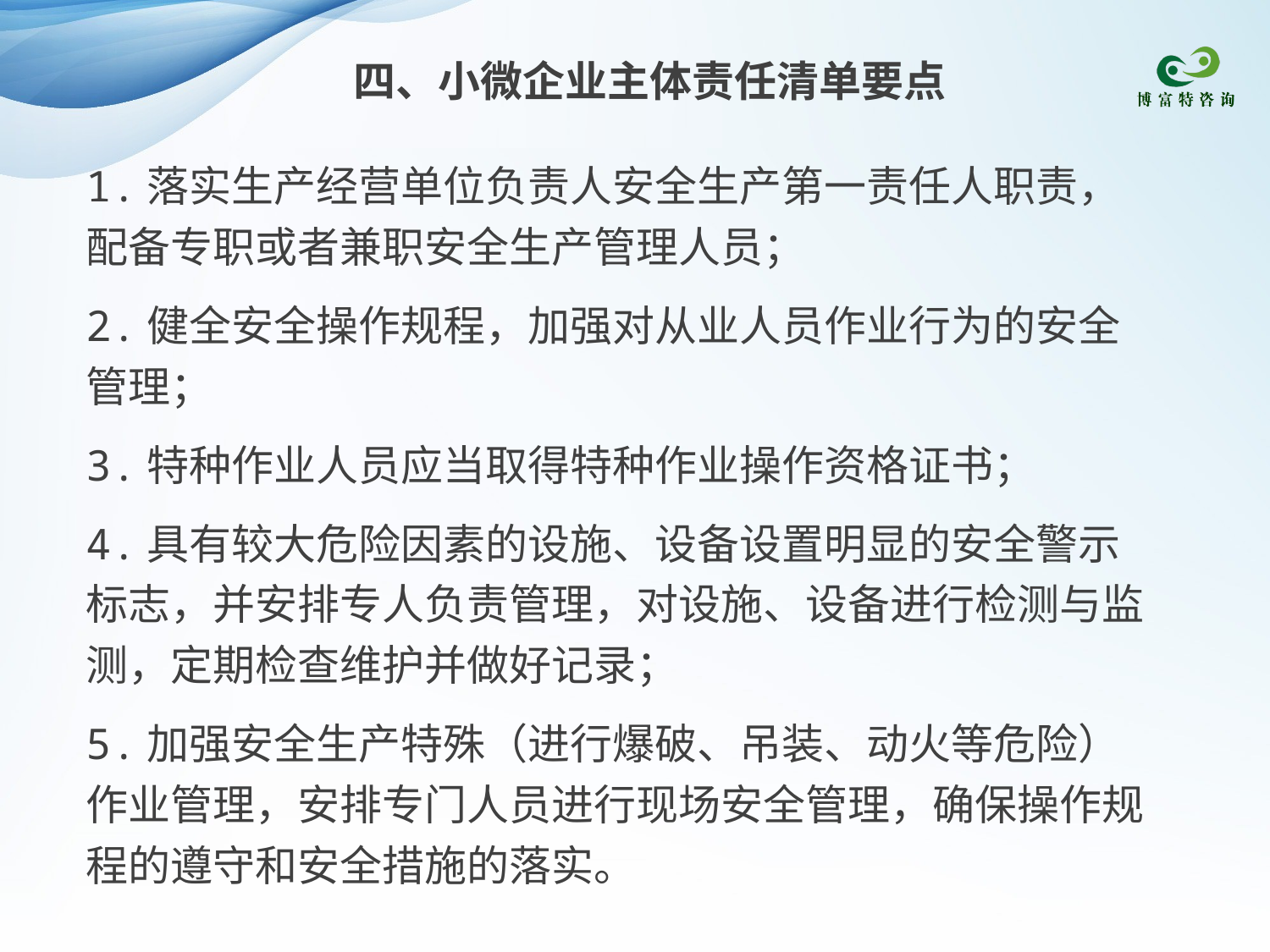

# 四、小微企业主体责任清单要点
1.落实生产经营单位负责人安全生产第一责任人职责，配备专职或者兼职安全生产管理人员；
2.健全安全操作规程，加强对从业人员作业行为的安全管理；
3.特种作业人员应当取得特种作业操作资格证书；
4.具有较大危险因素的设施、设备设置明显的安全警示标志，并安排专人负责管理，对设施、设备进行检测与监测，定期检查维护并做好记录；
5.加强安全生产特殊（进行爆破、吊装、动火等危险）作业管理，安排专门人员进行现场安全管理，确保操作规程的遵守和安全措施的落实。